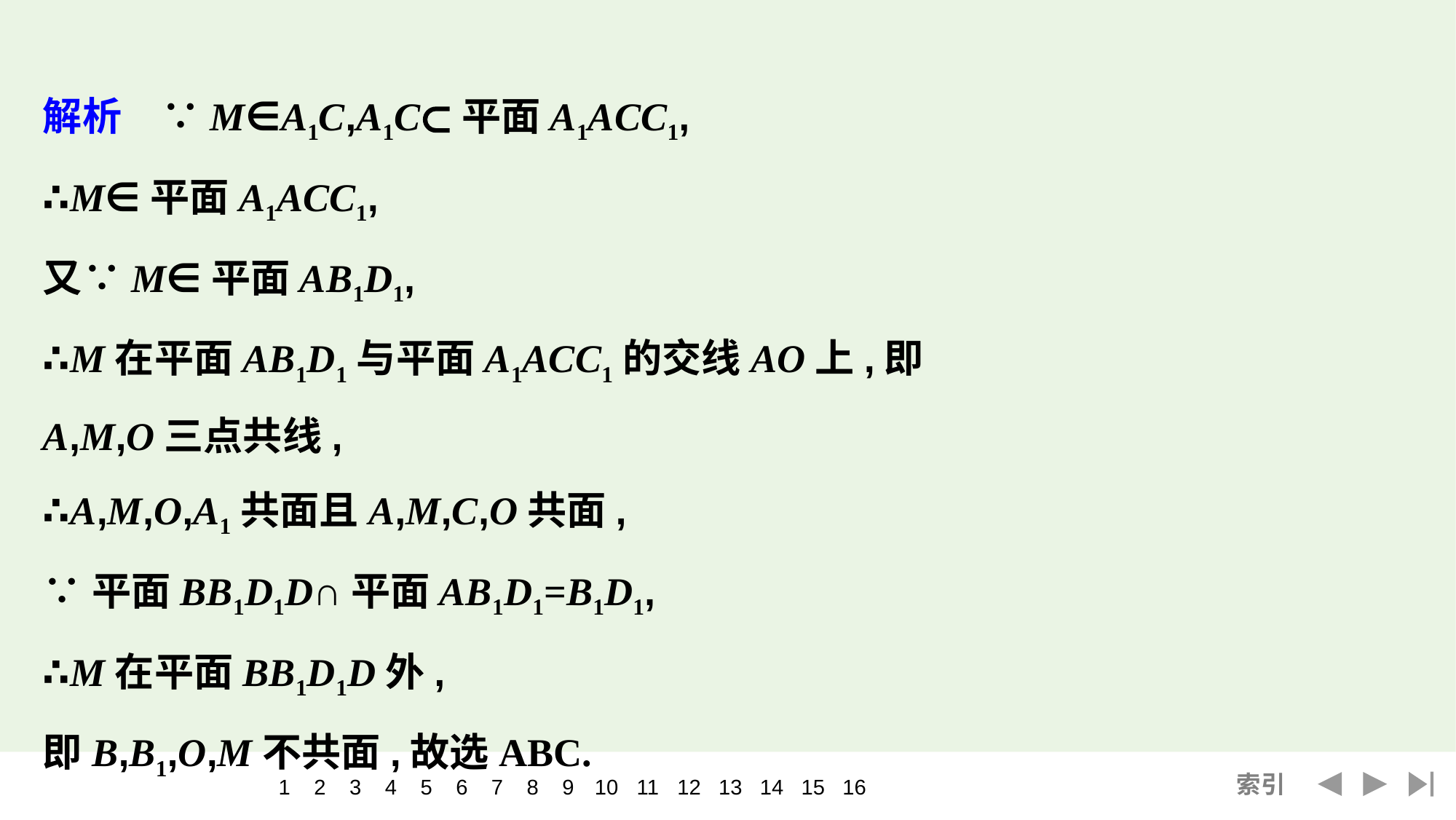

解析　∵M∈A1C,A1C⊂平面A1ACC1,
∴M∈平面A1ACC1,
又∵M∈平面AB1D1,
∴M在平面AB1D1与平面A1ACC1的交线AO上,即A,M,O三点共线,
∴A,M,O,A1共面且A,M,C,O共面,
∵平面BB1D1D∩平面AB1D1=B1D1,
∴M在平面BB1D1D外,
即B,B1,O,M不共面,故选ABC.